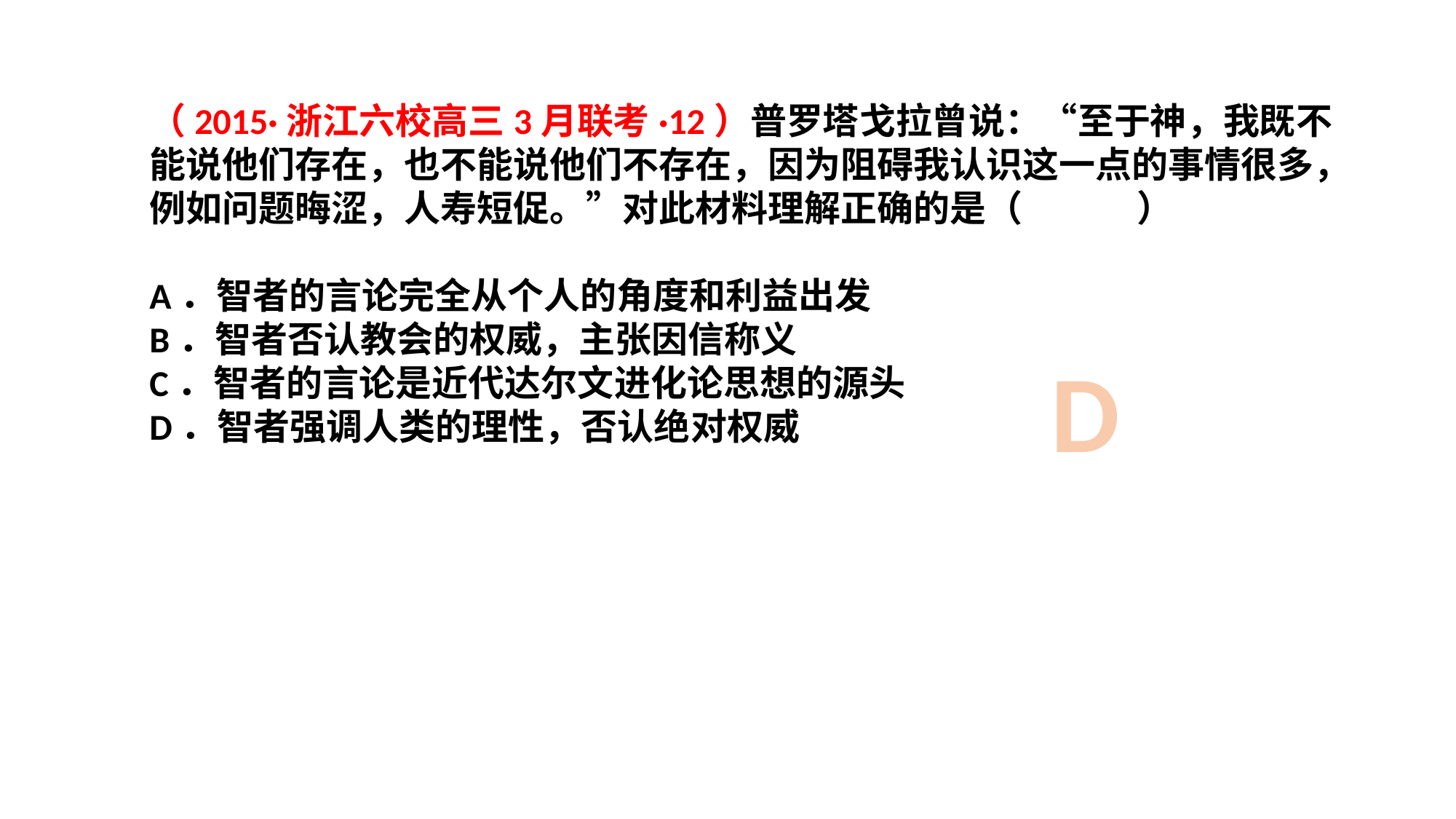

（2015·浙江六校高三3月联考·12）普罗塔戈拉曾说：“至于神，我既不能说他们存在，也不能说他们不存在，因为阻碍我认识这一点的事情很多，例如问题晦涩，人寿短促。”对此材料理解正确的是（　　     ）

A．智者的言论完全从个人的角度和利益出发
B．智者否认教会的权威，主张因信称义
C．智者的言论是近代达尔文进化论思想的源头
D．智者强调人类的理性，否认绝对权威

D